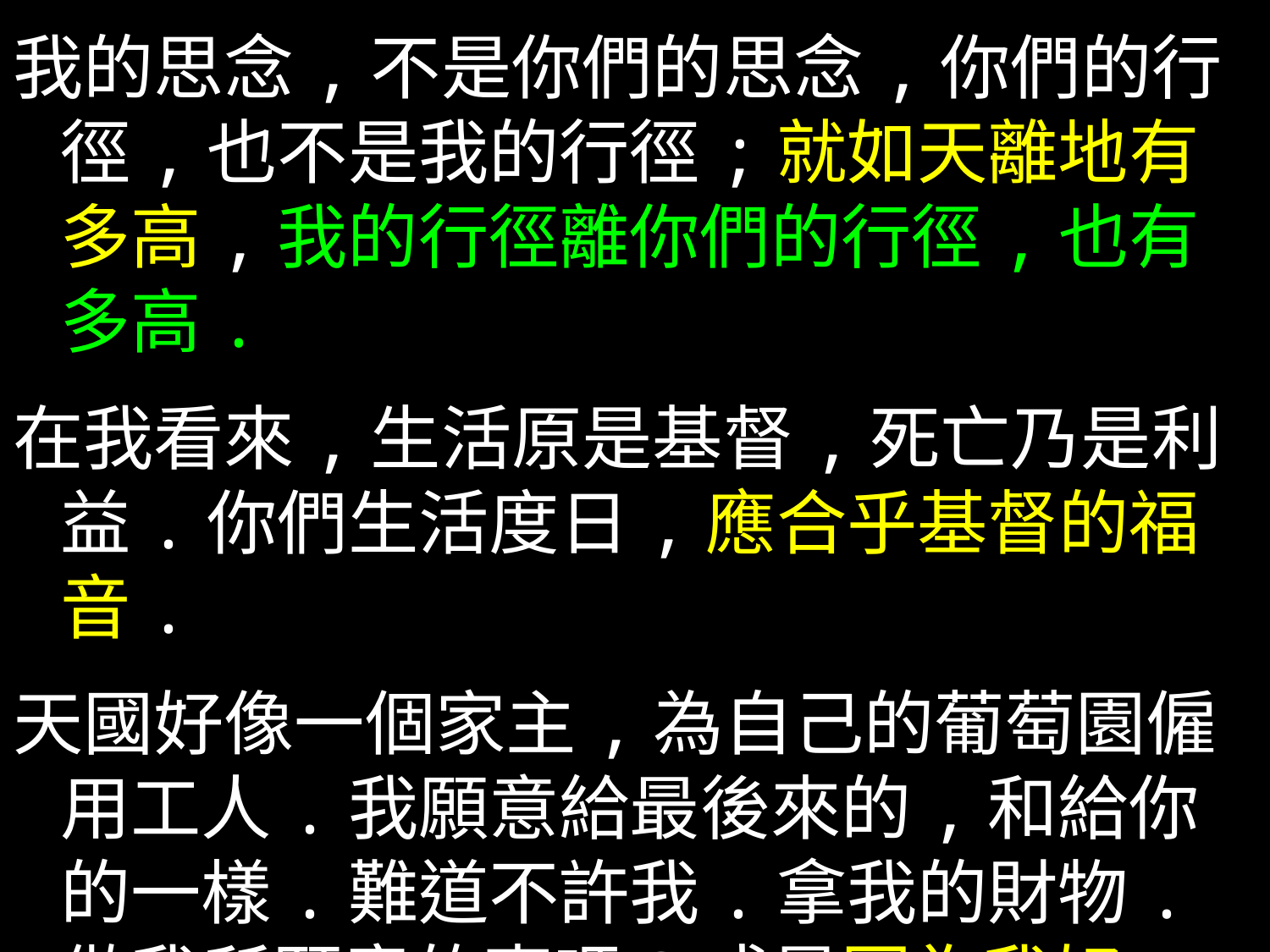

我的思念,不是你們的思念,你們的行徑,也不是我的行徑;就如天離地有多高,我的行徑離你們的行徑,也有多高.
在我看來,生活原是基督,死亡乃是利益.你們生活度日,應合乎基督的福音.
天國好像一個家主,為自己的葡萄園僱用工人.我願意給最後來的,和給你的一樣.難道不許我.拿我的財物.做我所願意的事嗎?或是因為我好,你就眼紅嗎?